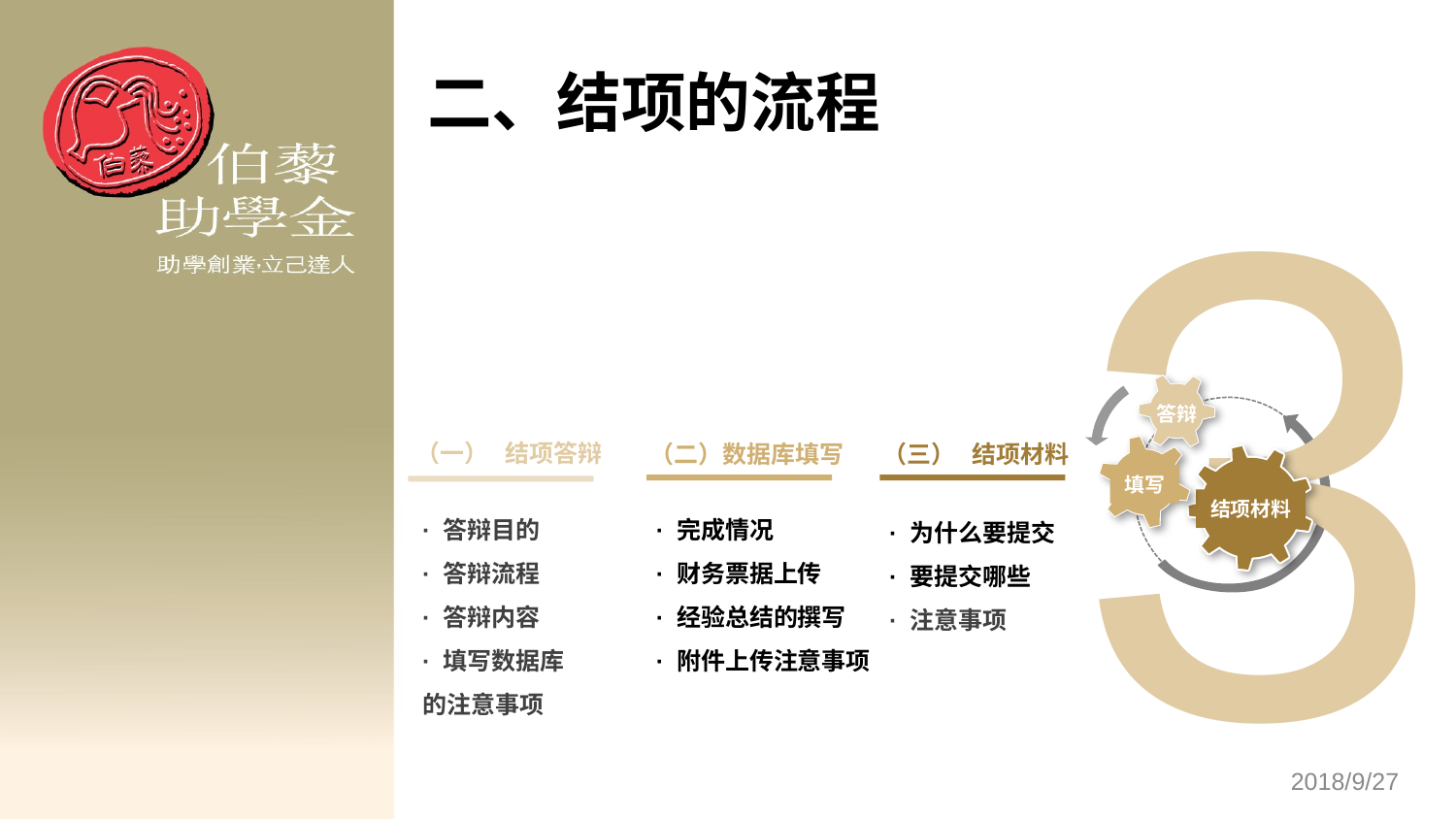

# 二、结项的流程
3

答辩

（一）   结项答辩
（二）数据库填写
（三）   结项材料

填写

结项材料

· 答辩目的
· 答辩流程
· 答辩内容
· 填写数据库的注意事项
· 完成情况
· 财务票据上传
· 经验总结的撰写
· 附件上传注意事项
· 为什么要提交
· 要提交哪些
· 注意事项
2018/9/27